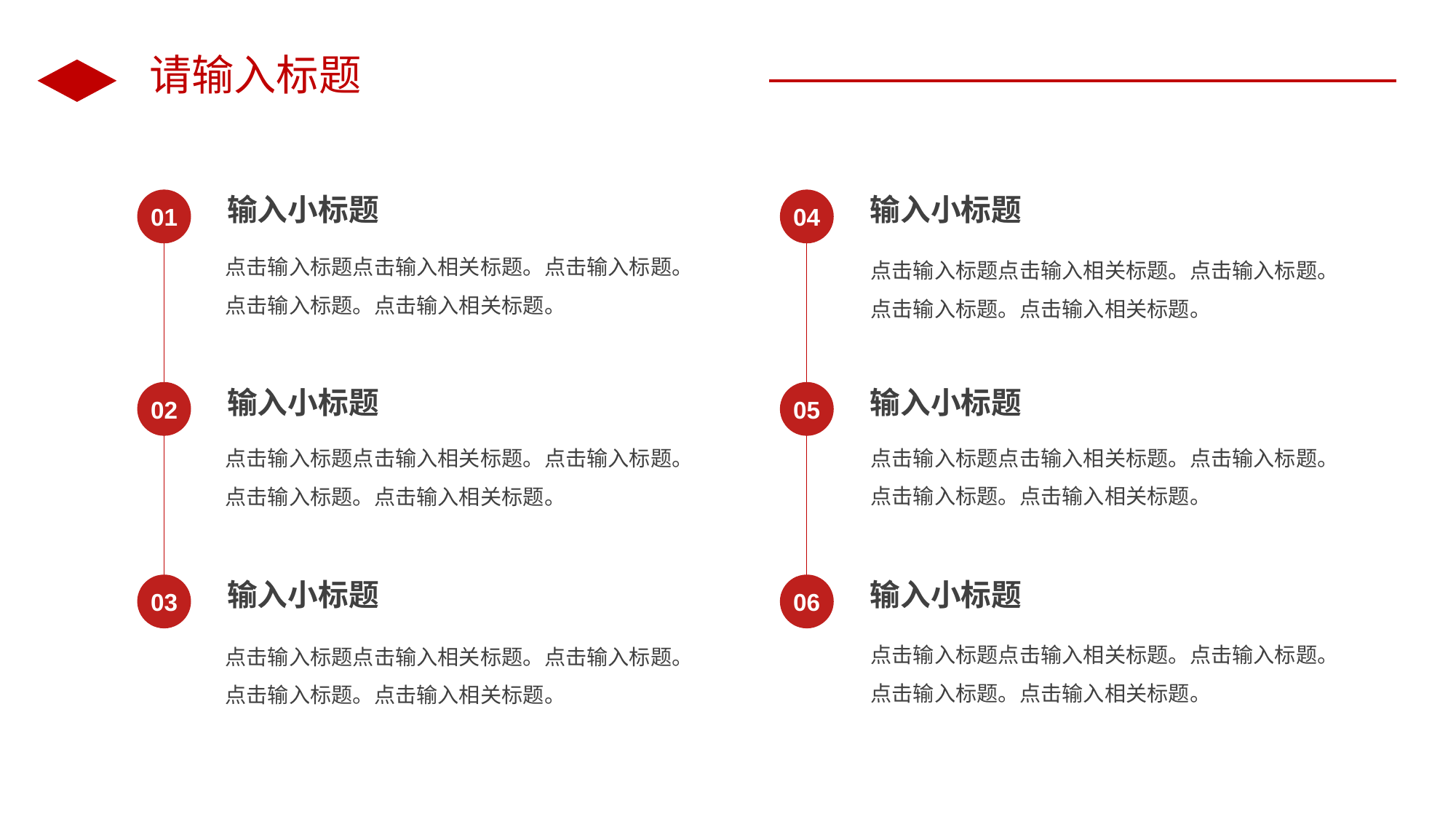

请输入标题

输入小标题
输入小标题
01
04
点击输入标题点击输入相关标题。点击输入标题。点击输入标题。点击输入相关标题。
点击输入标题点击输入相关标题。点击输入标题。点击输入标题。点击输入相关标题。
输入小标题
输入小标题
02
05
点击输入标题点击输入相关标题。点击输入标题。点击输入标题。点击输入相关标题。
点击输入标题点击输入相关标题。点击输入标题。点击输入标题。点击输入相关标题。
输入小标题
输入小标题
03
06
点击输入标题点击输入相关标题。点击输入标题。点击输入标题。点击输入相关标题。
点击输入标题点击输入相关标题。点击输入标题。点击输入标题。点击输入相关标题。